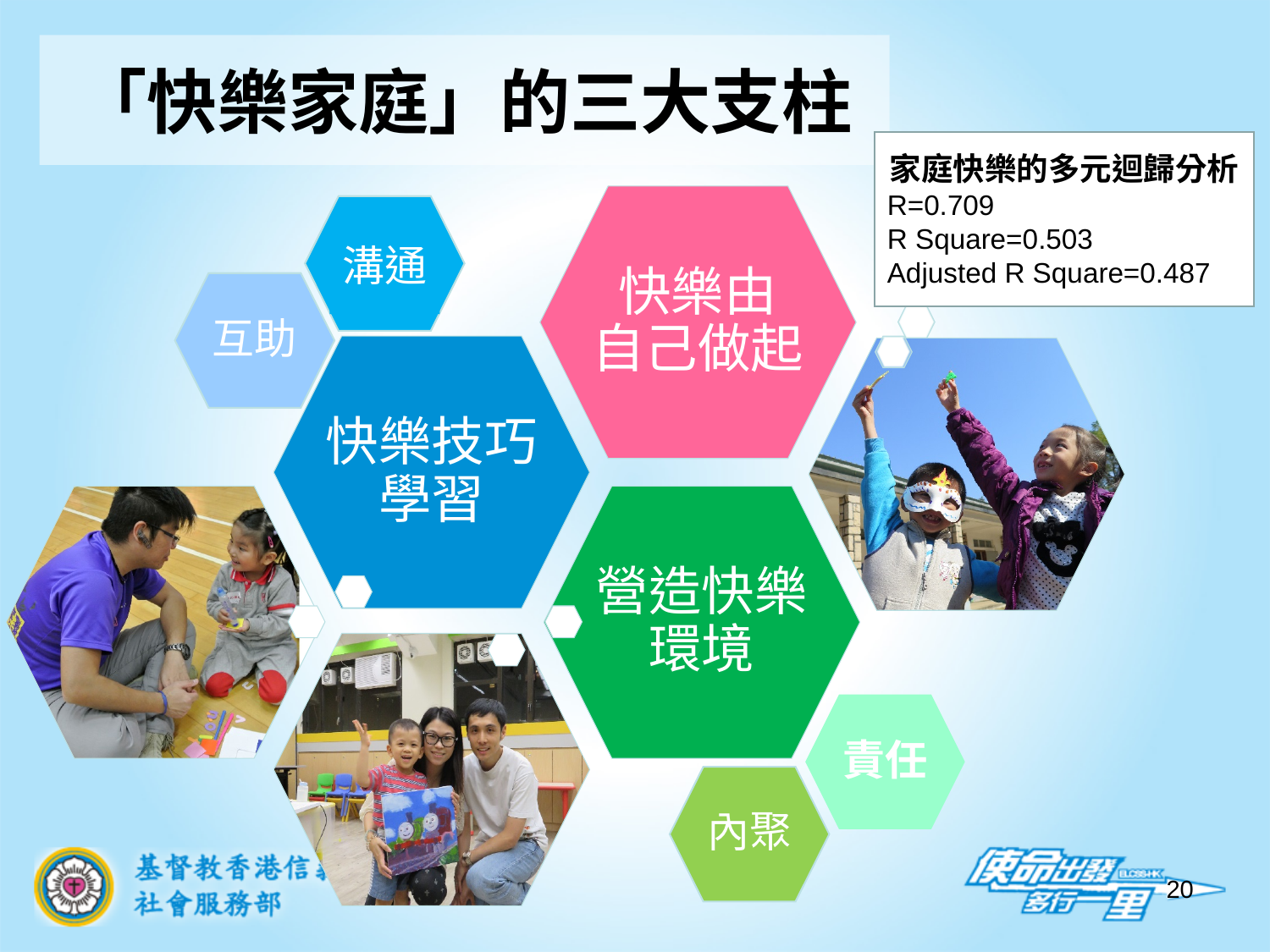

# 「快樂家庭」的三大支柱
家庭快樂的多元迴歸分析
R=0.709
R Square=0.503
Adjusted R Square=0.487
營造快樂環境
快樂技巧學習
快樂由
自己做起

溝通

互助

責任

內聚
20